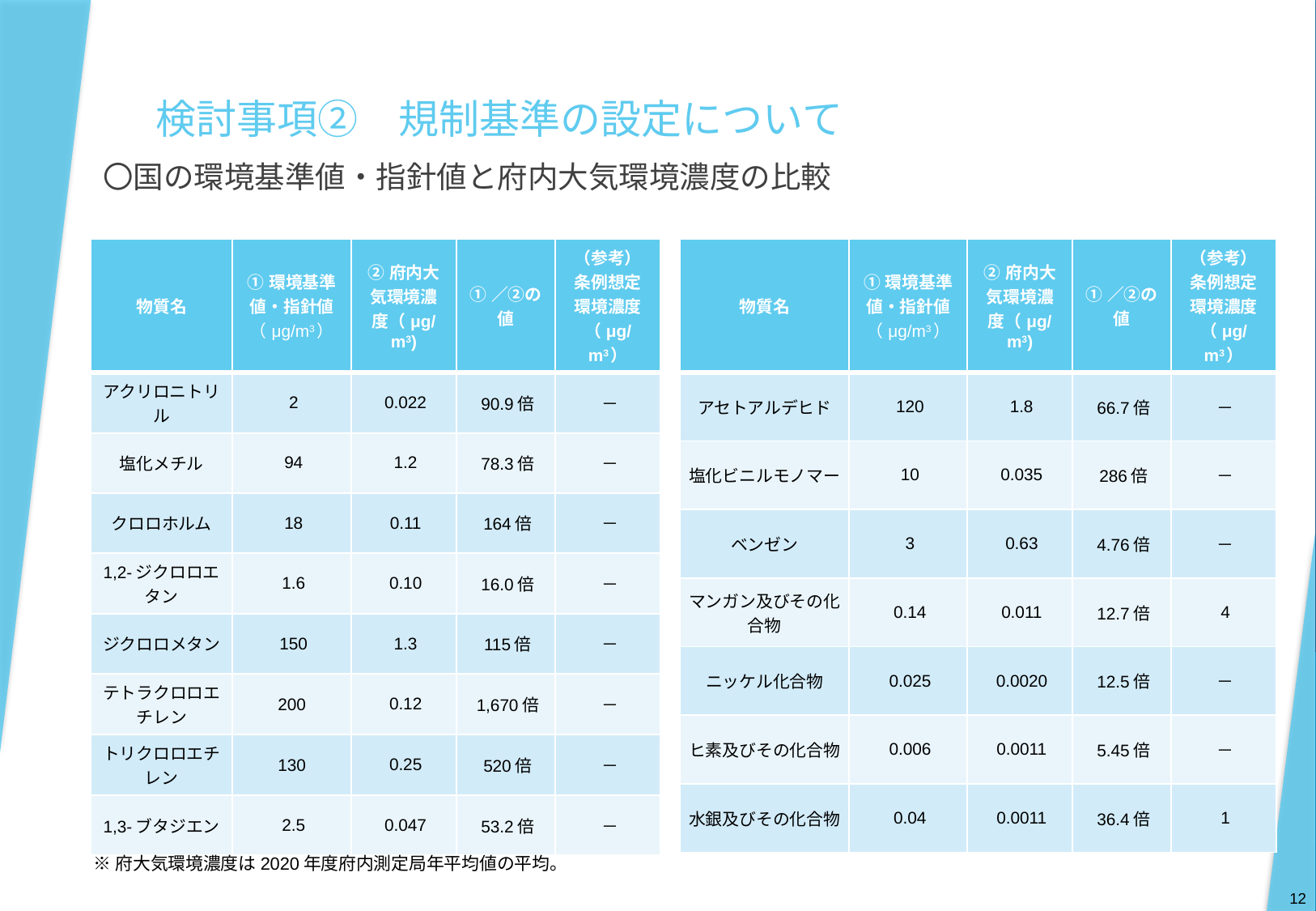

検討事項②　規制基準の設定について

〇国の環境基準値・指針値と府内大気環境濃度の比較
| 物質名 | ①環境基準値・指針値 （μg/m3） | ②府内大気環境濃度（μg/m3) | ①／②の値 | （参考） 条例想定環境濃度 （μg/m3） |
| --- | --- | --- | --- | --- |
| アクリロニトリル | 2 | 0.022 | 90.9倍 | － |
| 塩化メチル | 94 | 1.2 | 78.3倍 | － |
| クロロホルム | 18 | 0.11 | 164倍 | － |
| 1,2-ジクロロエタン | 1.6 | 0.10 | 16.0倍 | － |
| ジクロロメタン | 150 | 1.3 | 115倍 | － |
| テトラクロロエチレン | 200 | 0.12 | 1,670倍 | － |
| トリクロロエチレン | 130 | 0.25 | 520倍 | － |
| 1,3-ブタジエン | 2.5 | 0.047 | 53.2倍 | － |
| 物質名 | ①環境基準値・指針値 （μg/m3） | ②府内大気環境濃度（μg/m3) | ①／②の値 | （参考） 条例想定環境濃度 （μg/m3） |
| --- | --- | --- | --- | --- |
| アセトアルデヒド | 120 | 1.8 | 66.7倍 | － |
| 塩化ビニルモノマー | 10 | 0.035 | 286倍 | － |
| ベンゼン | 3 | 0.63 | 4.76倍 | － |
| マンガン及びその化合物 | 0.14 | 0.011 | 12.7倍 | 4 |
| ニッケル化合物 | 0.025 | 0.0020 | 12.5倍 | － |
| ヒ素及びその化合物 | 0.006 | 0.0011 | 5.45倍 | － |
| 水銀及びその化合物 | 0.04 | 0.0011 | 36.4倍 | 1 |

※府大気環境濃度は2020年度府内測定局年平均値の平均。

12